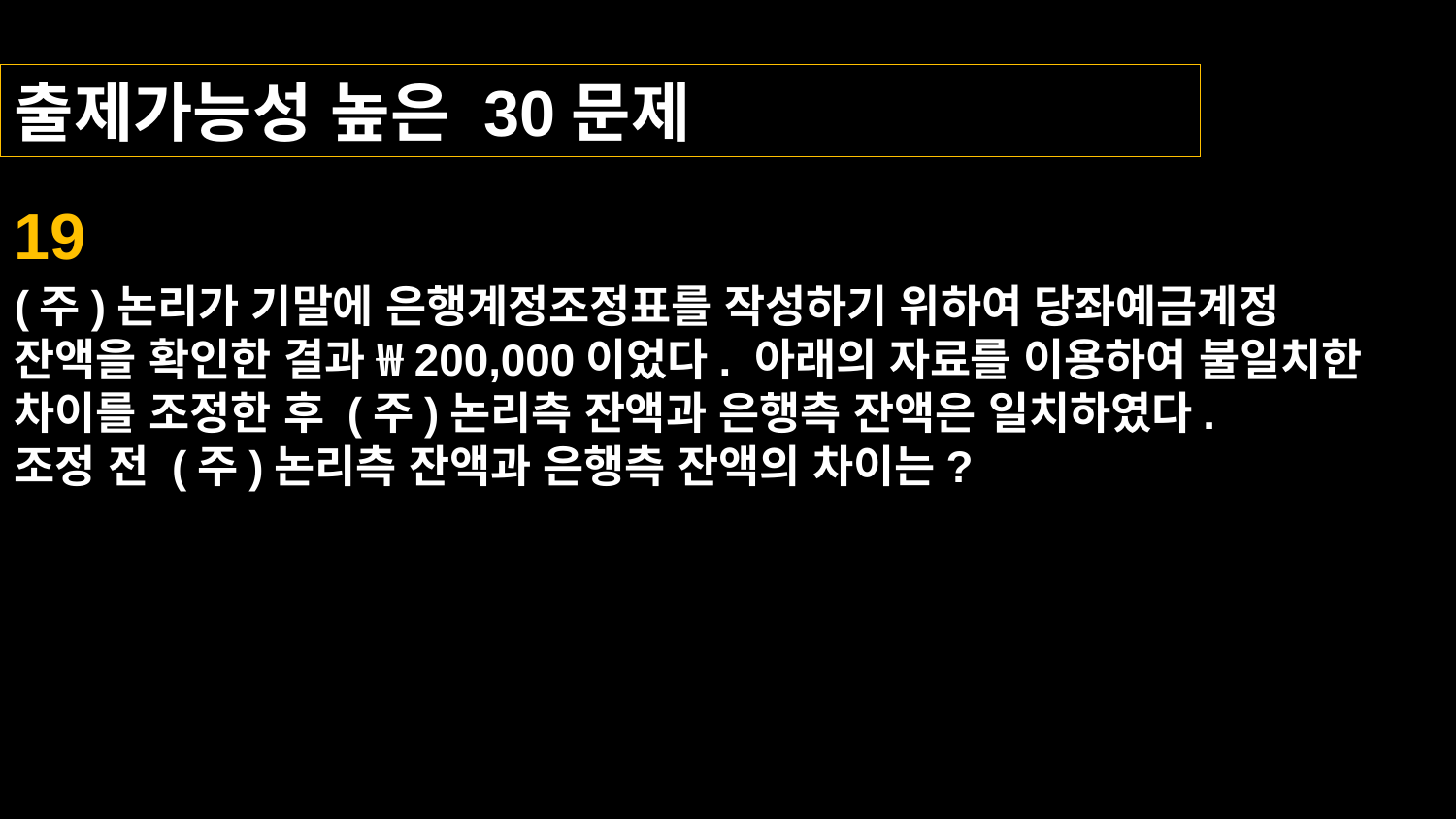

출제가능성 높은 30문제
19
(주)논리가 기말에 은행계정조정표를 작성하기 위하여 당좌예금계정
잔액을 확인한 결과 ₩200,000이었다. 아래의 자료를 이용하여 불일치한 차이를 조정한 후 (주)논리측 잔액과 은행측 잔액은 일치하였다.
조정 전 (주)논리측 잔액과 은행측 잔액의 차이는?